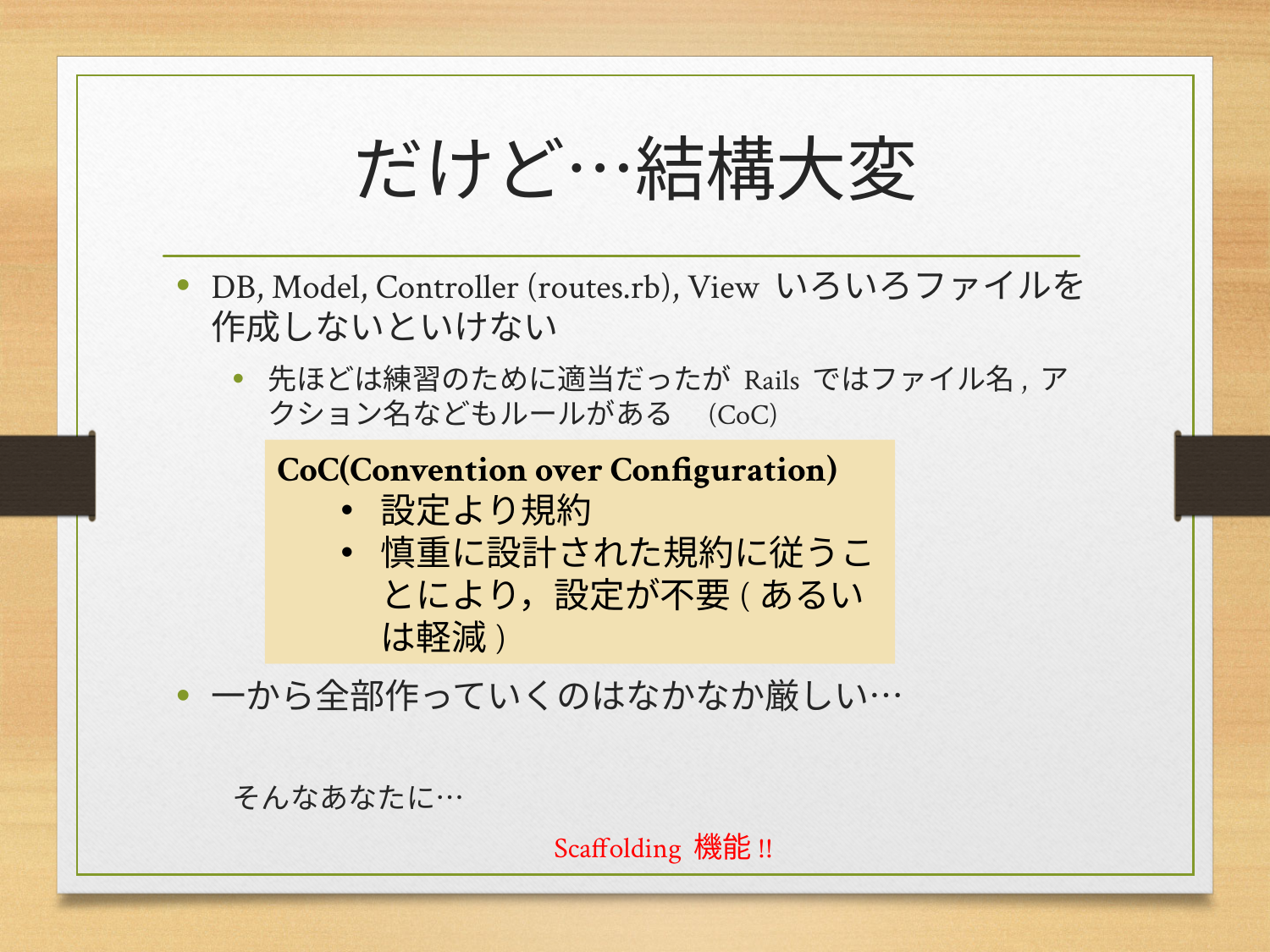

# だけど…結構大変
DB, Model, Controller (routes.rb), View いろいろファイルを作成しないといけない
先ほどは練習のために適当だったが Rails ではファイル名, アクション名などもルールがある　(CoC)

一から全部作っていくのはなかなか厳しい…

そんなあなたに…
Scaffolding 機能!!
CoC(Convention over Configuration)
設定より規約
慎重に設計された規約に従うことにより，設定が不要(あるいは軽減)